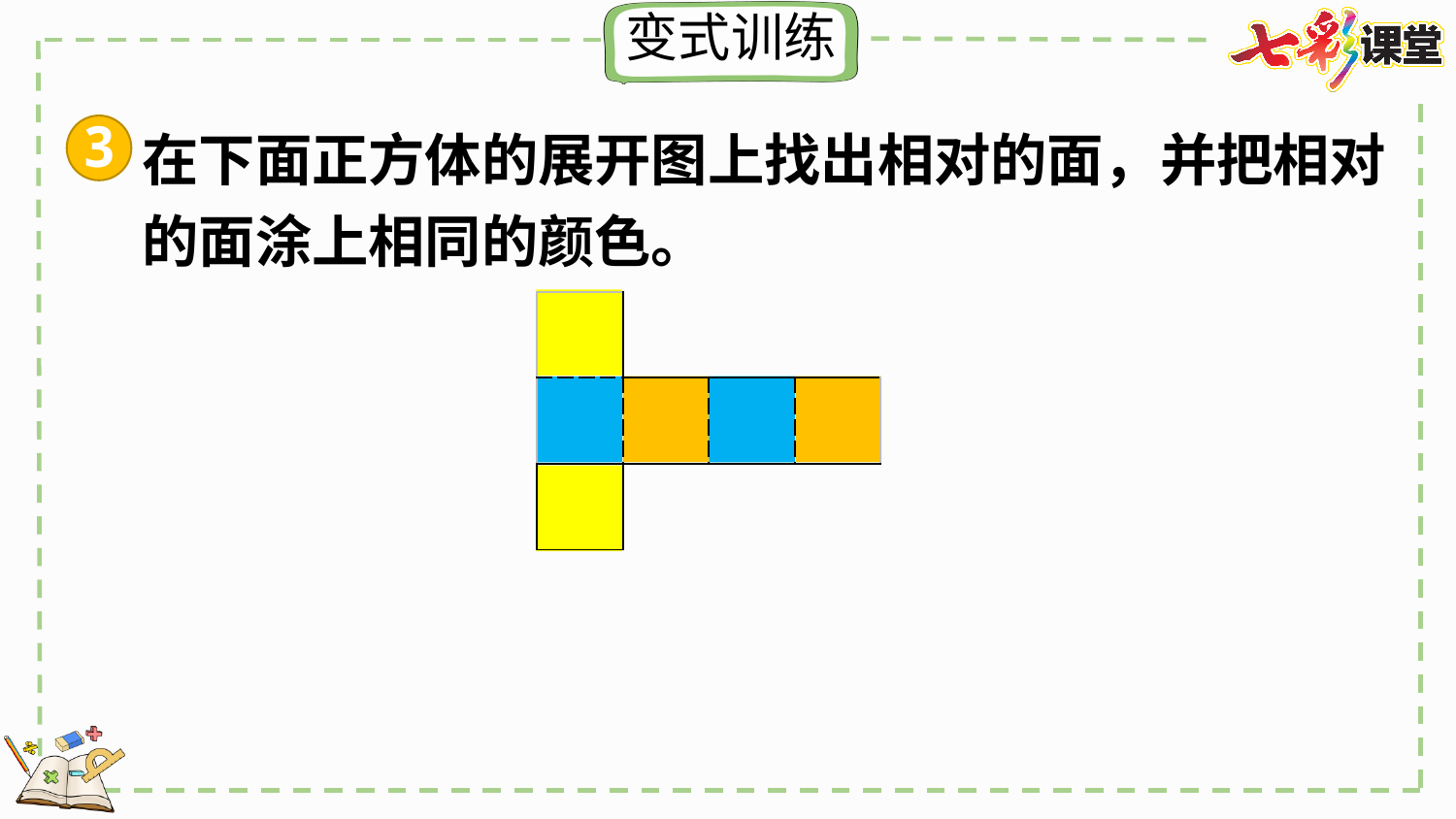

3

在下面正方体的展开图上找出相对的面，并把相对的面涂上相同的颜色。

|  |  |  |  |
| --- | --- | --- | --- |
|  |  |  |  |
|  |  |  |  |